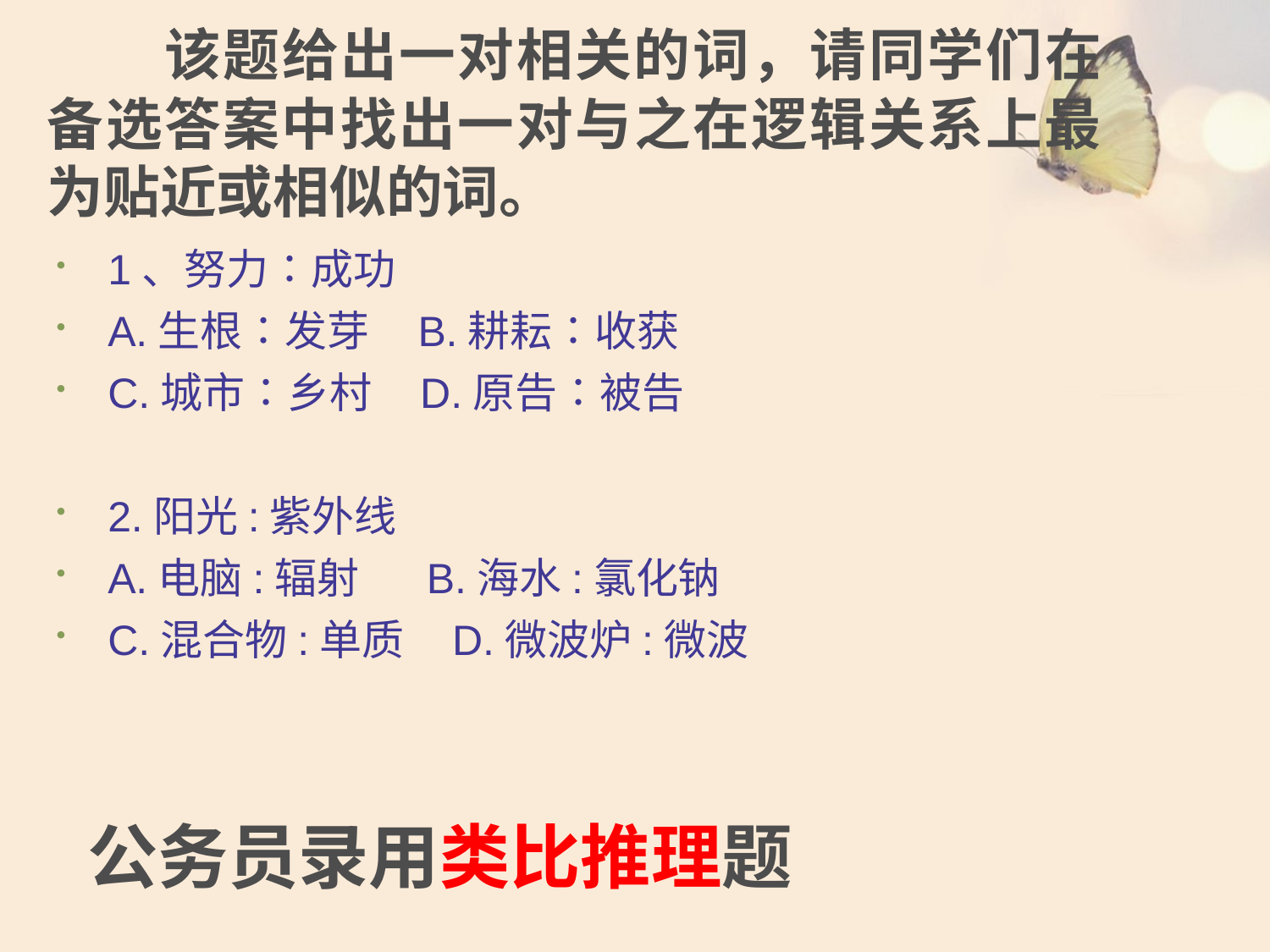

#
      该题给出一对相关的词，请同学们在备选答案中找出一对与之在逻辑关系上最为贴近或相似的词。

1、努力∶成功
A.生根∶发芽    B.耕耘∶收获
C.城市∶乡村    D.原告∶被告

2.阳光:紫外线
A.电脑:辐射      B.海水:氯化钠
C.混合物:单质    D.微波炉:微波
公务员录用类比推理题